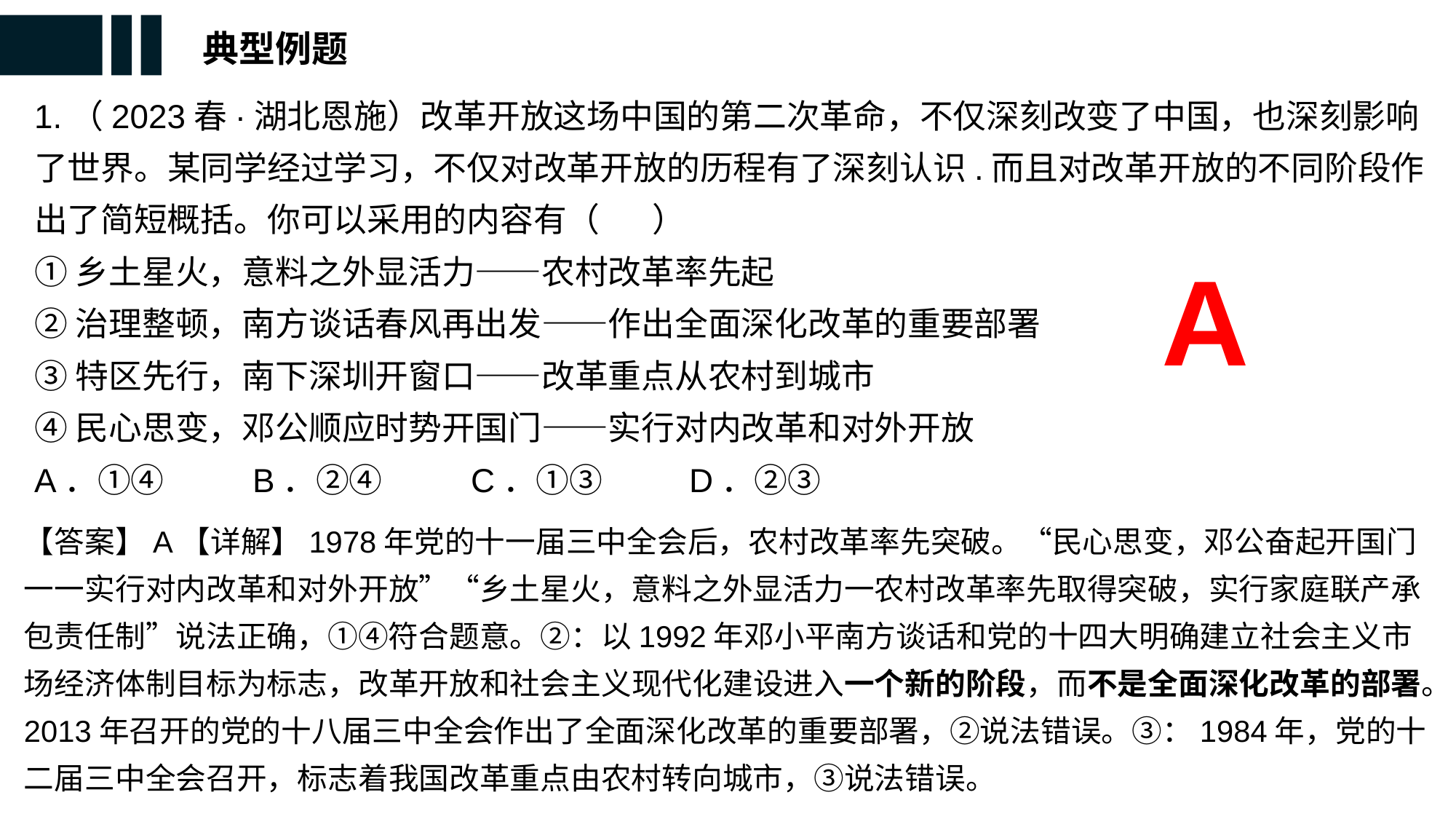

典型例题
1.（2023春·湖北恩施）改革开放这场中国的第二次革命，不仅深刻改变了中国，也深刻影响了世界。某同学经过学习，不仅对改革开放的历程有了深刻认识.而且对改革开放的不同阶段作出了简短概括。你可以采用的内容有（       ）
①乡土星火，意料之外显活力——农村改革率先起
②治理整顿，南方谈话春风再出发——作出全面深化改革的重要部署
③特区先行，南下深圳开窗口——改革重点从农村到城市
④民心思变，邓公顺应时势开国门——实行对内改革和对外开放
A．①④	B．②④	C．①③	D．②③
A
【答案】A【详解】1978年党的十一届三中全会后，农村改革率先突破。“民心思变，邓公奋起开国门一一实行对内改革和对外开放”“乡土星火，意料之外显活力一农村改革率先取得突破，实行家庭联产承包责任制”说法正确，①④符合题意。②：以1992年邓小平南方谈话和党的十四大明确建立社会主义市场经济体制目标为标志，改革开放和社会主义现代化建设进入一个新的阶段，而不是全面深化改革的部署。2013年召开的党的十八届三中全会作出了全面深化改革的重要部署，②说法错误。③：1984年，党的十二届三中全会召开，标志着我国改革重点由农村转向城市，③说法错误。